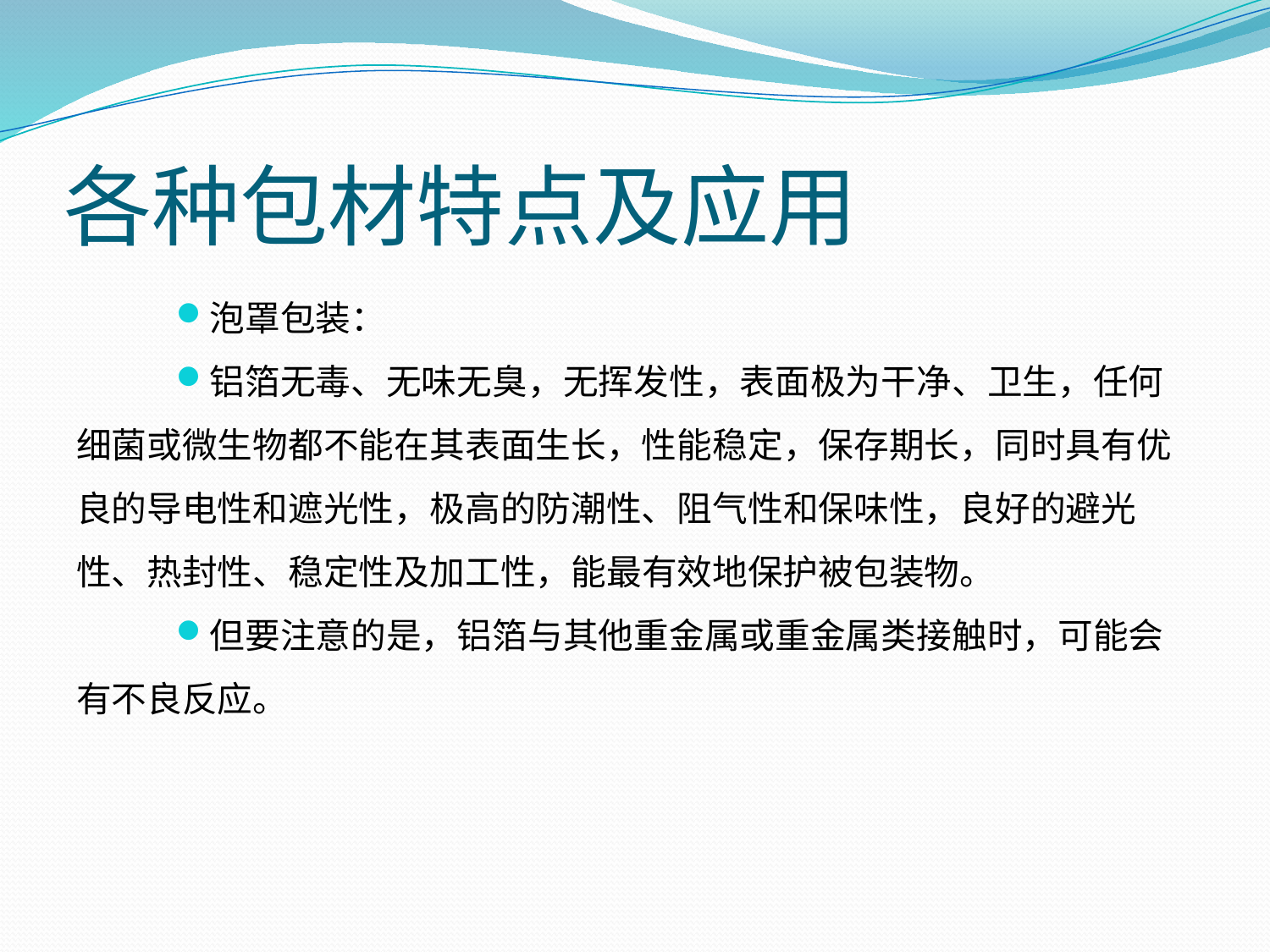

各种包材特点及应用
泡罩包装：
铝箔无毒、无味无臭，无挥发性，表面极为干净、卫生，任何细菌或微生物都不能在其表面生长，性能稳定，保存期长，同时具有优良的导电性和遮光性，极高的防潮性、阻气性和保味性，良好的避光性、热封性、稳定性及加工性，能最有效地保护被包装物。
但要注意的是，铝箔与其他重金属或重金属类接触时，可能会有不良反应。